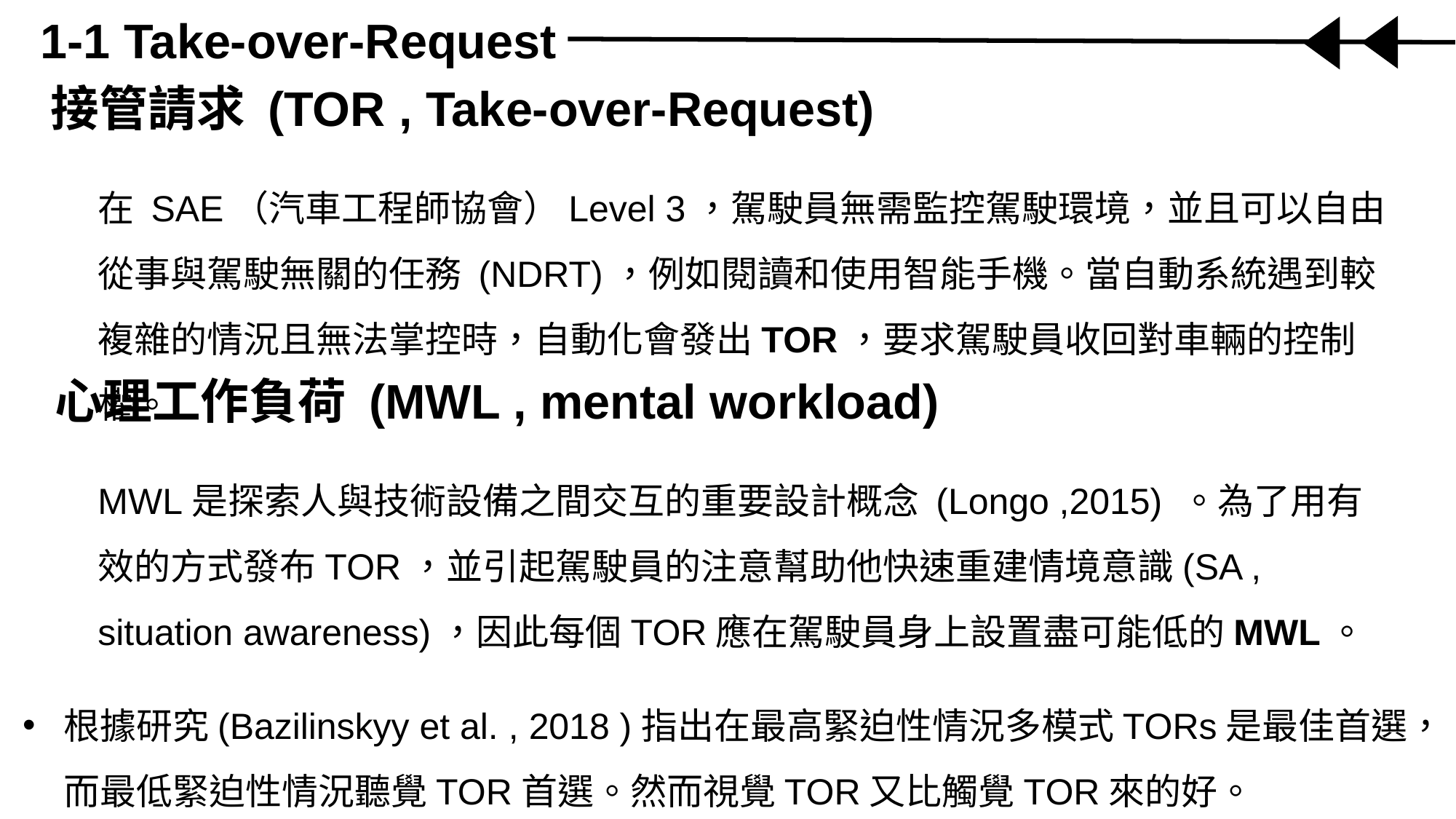

1-1 Take-over-Request

接管請求 (TOR , Take-over-Request)
在 SAE（汽車工程師協會）Level 3，駕駛員無需監控駕駛環境，並且可以自由從事與駕駛無關的任務 (NDRT)，例如閱讀和使用智能手機。當自動系統遇到較複雜的情況且無法掌控時，自動化會發出TOR，要求駕駛員收回對車輛的控制權。
心理工作負荷 (MWL , mental workload)
MWL是探索人與技術設備之間交互的重要設計概念 (Longo ,2015) 。為了用有效的方式發布TOR，並引起駕駛員的注意幫助他快速重建情境意識(SA , situation awareness)，因此每個TOR應在駕駛員身上設置盡可能低的MWL。
根據研究(Bazilinskyy et al. , 2018 )指出在最高緊迫性情況多模式TORs是最佳首選，而最低緊迫性情況聽覺TOR首選。然而視覺TOR又比觸覺TOR來的好。